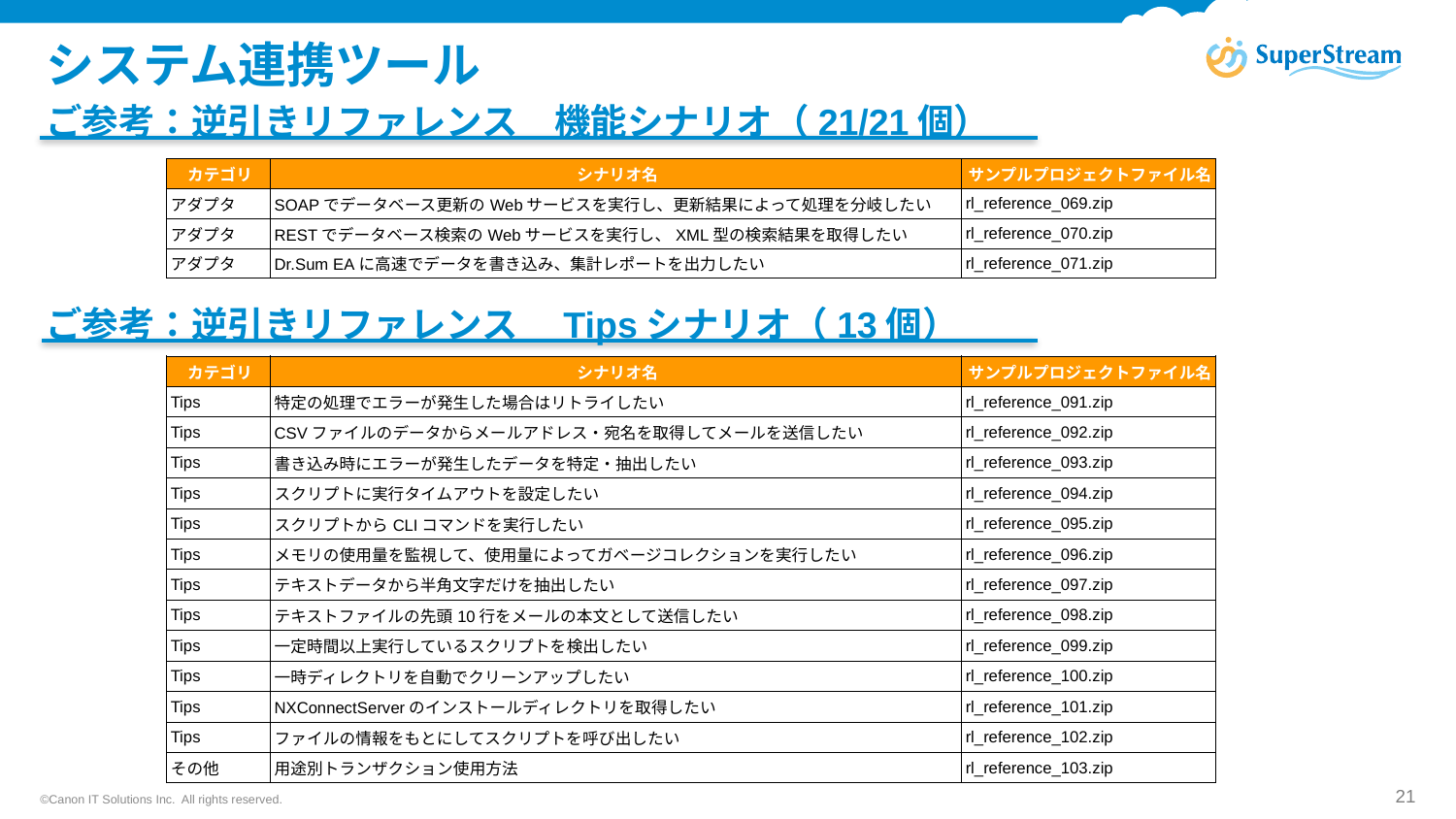

# システム連携ツール
ご参考：逆引きリファレンス　機能シナリオ（21/21個）
| カテゴリ | シナリオ名 | サンプルプロジェクトファイル名 |
| --- | --- | --- |
| アダプタ | SOAPでデータベース更新のWebサービスを実行し、更新結果によって処理を分岐したい | rl\_reference\_069.zip |
| アダプタ | RESTでデータベース検索のWebサービスを実行し、XML型の検索結果を取得したい | rl\_reference\_070.zip |
| アダプタ | Dr.Sum EAに高速でデータを書き込み、集計レポートを出力したい | rl\_reference\_071.zip |
ご参考：逆引きリファレンス　Tipsシナリオ（13個）
| カテゴリ | シナリオ名 | サンプルプロジェクトファイル名 |
| --- | --- | --- |
| Tips | 特定の処理でエラーが発生した場合はリトライしたい | rl\_reference\_091.zip |
| Tips | CSVファイルのデータからメールアドレス・宛名を取得してメールを送信したい | rl\_reference\_092.zip |
| Tips | 書き込み時にエラーが発生したデータを特定・抽出したい | rl\_reference\_093.zip |
| Tips | スクリプトに実行タイムアウトを設定したい | rl\_reference\_094.zip |
| Tips | スクリプトからCLIコマンドを実行したい | rl\_reference\_095.zip |
| Tips | メモリの使用量を監視して、使用量によってガベージコレクションを実行したい | rl\_reference\_096.zip |
| Tips | テキストデータから半角文字だけを抽出したい | rl\_reference\_097.zip |
| Tips | テキストファイルの先頭10行をメールの本文として送信したい | rl\_reference\_098.zip |
| Tips | 一定時間以上実行しているスクリプトを検出したい | rl\_reference\_099.zip |
| Tips | 一時ディレクトリを自動でクリーンアップしたい | rl\_reference\_100.zip |
| Tips | NXConnectServerのインストールディレクトリを取得したい | rl\_reference\_101.zip |
| Tips | ファイルの情報をもとにしてスクリプトを呼び出したい | rl\_reference\_102.zip |
| その他 | 用途別トランザクション使用方法 | rl\_reference\_103.zip |
©Canon IT Solutions Inc.  All rights reserved.
21